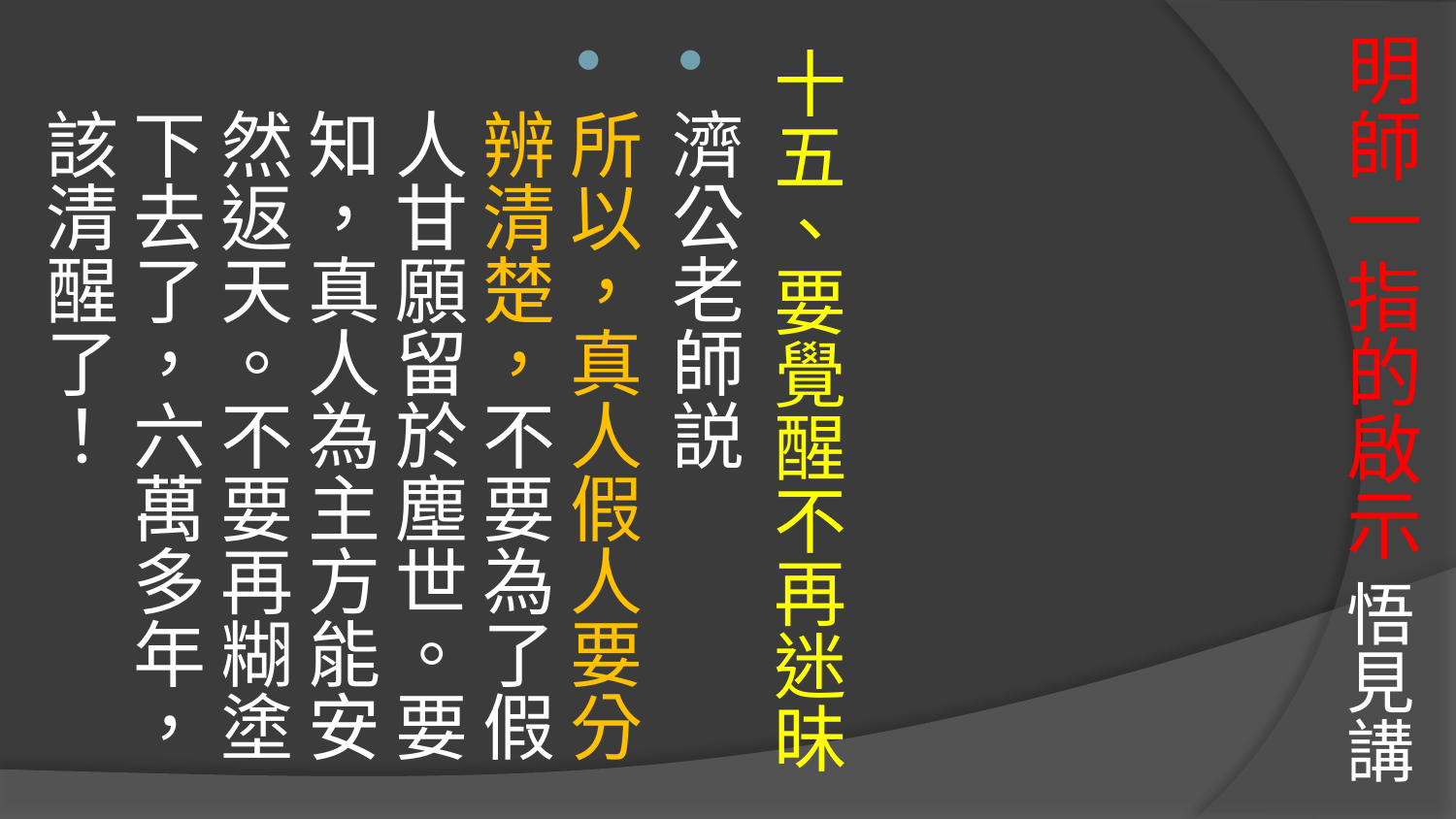

# 明師一指的啟示 悟見講
十五、要覺醒不再迷昧
濟公老師説
所以，真人假人要分辨清楚，不要為了假人甘願留於塵世。要知，真人為主方能安然返天。不要再糊塗下去了，六萬多年，該清醒了！